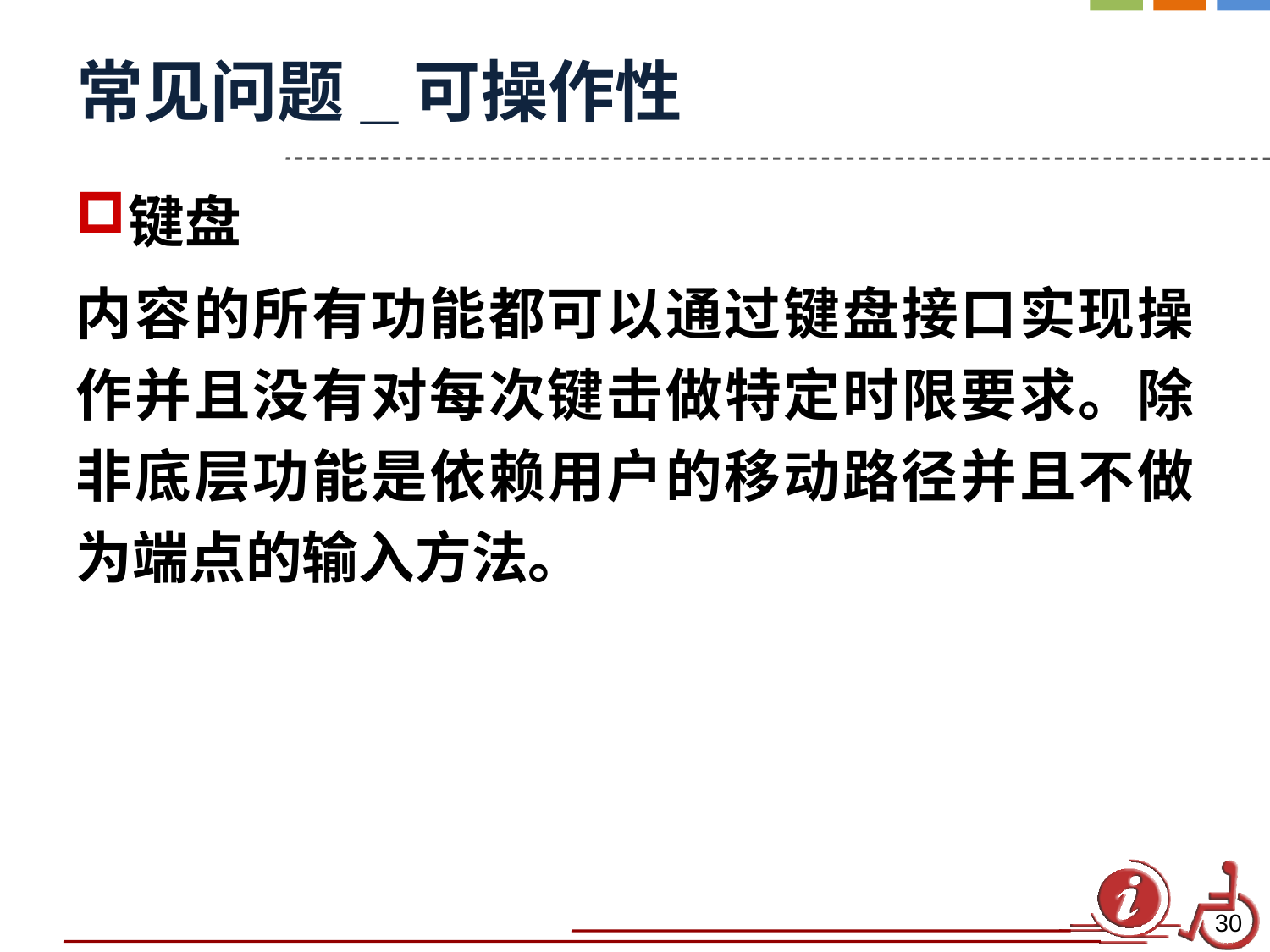

# 常见问题_可操作性
键盘
内容的所有功能都可以通过键盘接口实现操作并且没有对每次键击做特定时限要求。除非底层功能是依赖用户的移动路径并且不做为端点的输入方法。
30